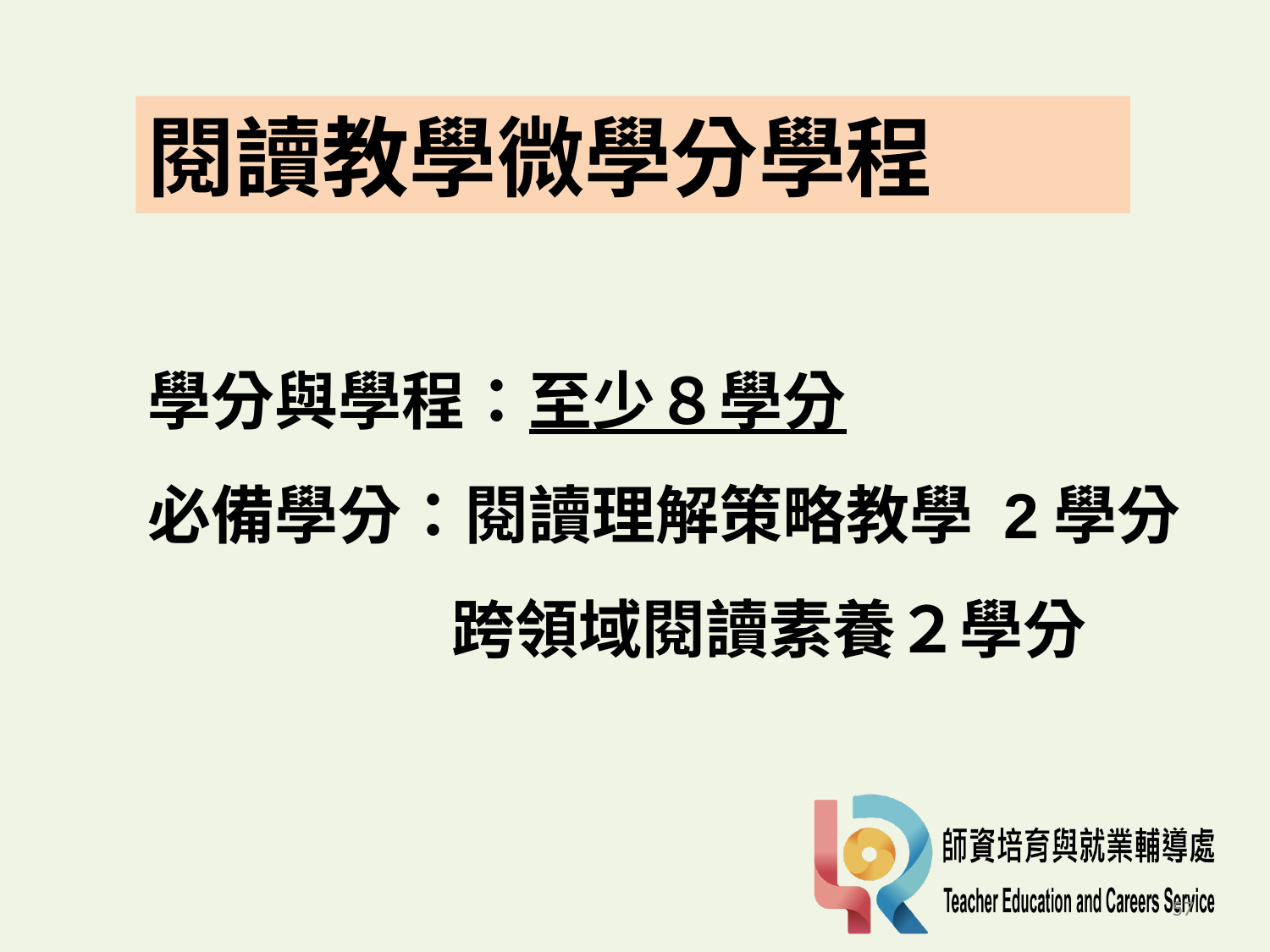

閱讀教學微學分學程
學分與學程：至少８學分
必備學分：閱讀理解策略教學 2學分
                    跨領域閱讀素養２學分
57